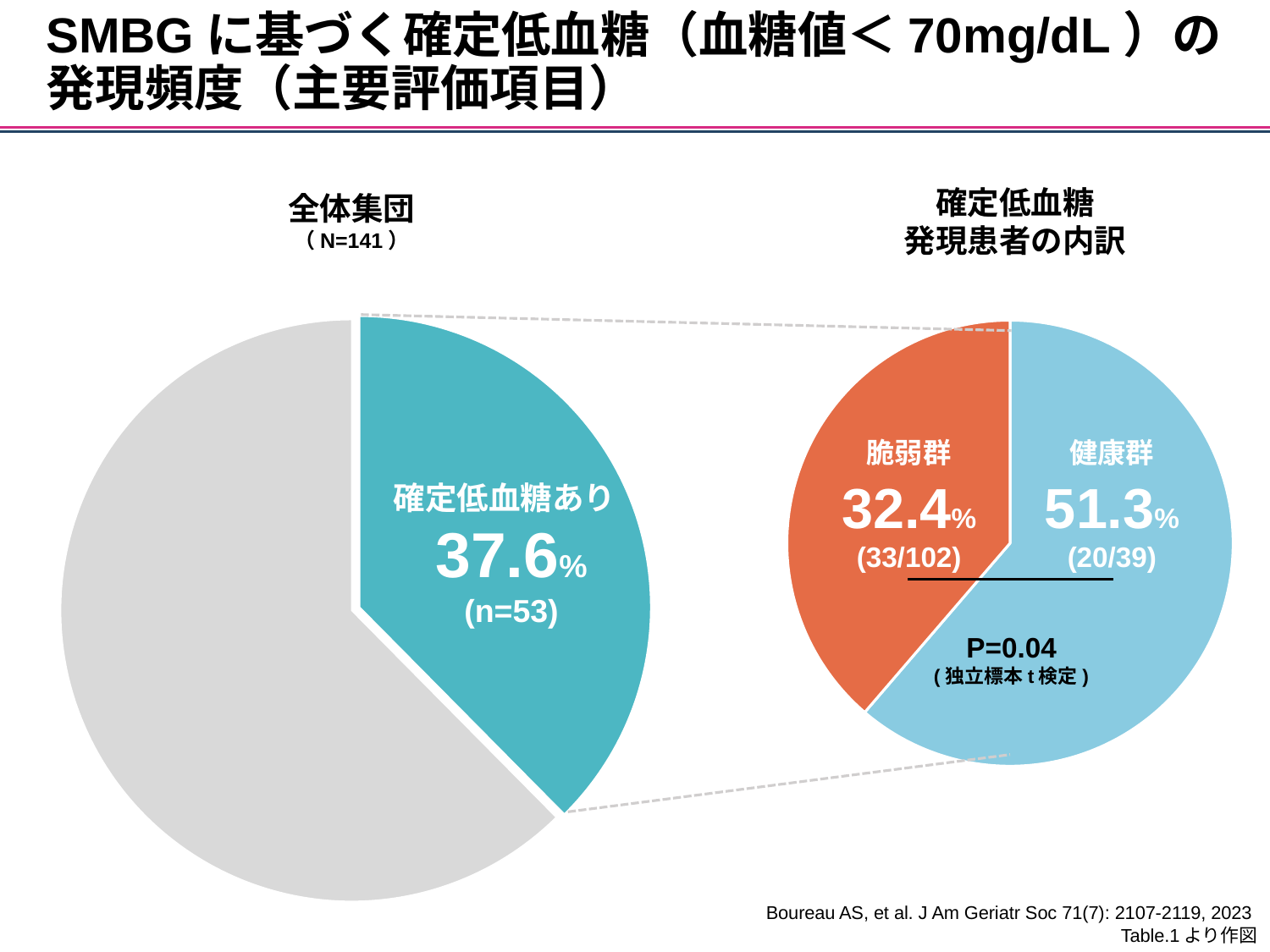

SMBGに基づく確定低血糖（血糖値＜70mg/dL）の発現頻度（主要評価項目）
確定低血糖
発現患者の内訳
全体集団
（N=141）

### Chart

| Category | 確定低血糖 |
|---|---|
| あり | 53.0 |
| なし | 88.0 |

### Chart

| Category | 状態別 |
|---|---|
| 健康 | 51.3 |
| 複雑 | 32.4 |
脆弱群
健康群
32.4%
(33/102)
51.3%
(20/39)
確定低血糖あり
37.6%
(n=53)
P=0.04
(独立標本t検定)
Boureau AS, et al. J Am Geriatr Soc 71(7): 2107-2119, 2023
Table.1より作図